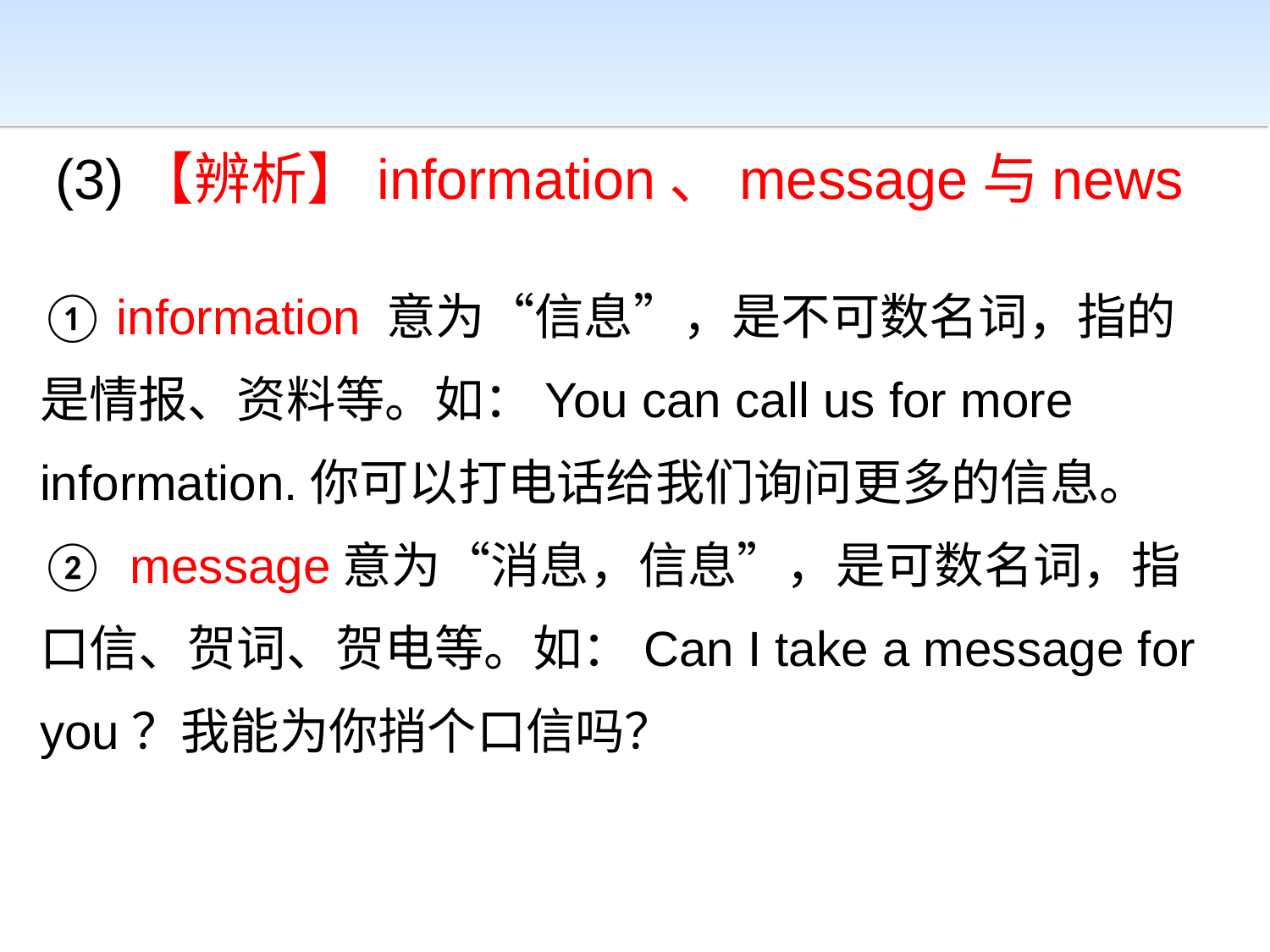

(3)【辨析】information、message与news
① information 意为“信息”，是不可数名词，指的是情报、资料等。如：You can call us for more information.你可以打电话给我们询问更多的信息。
②  message意为“消息，信息”，是可数名词，指口信、贺词、贺电等。如：Can I take a message for you？我能为你捎个口信吗？